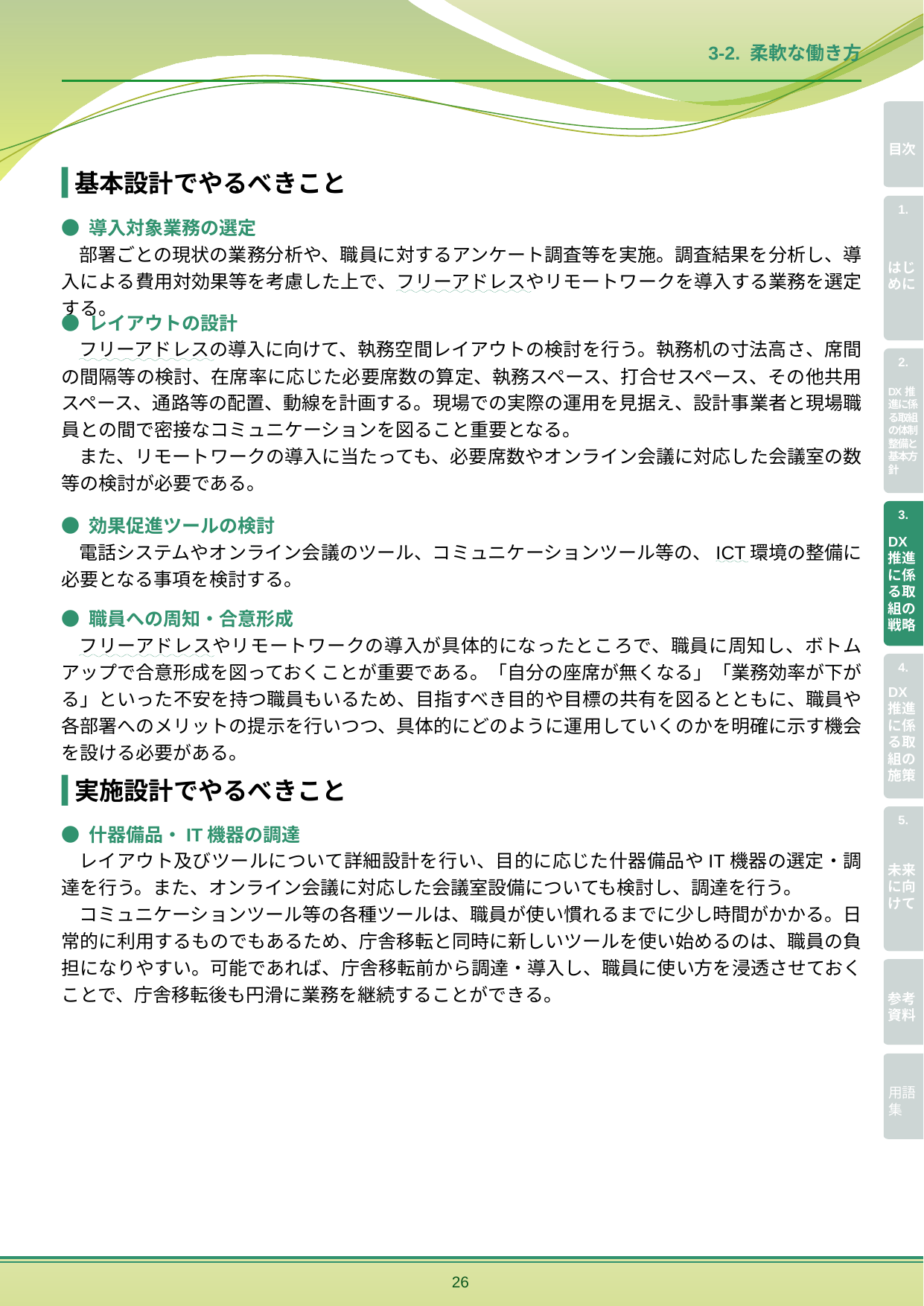

3-2. 柔軟な働き方

基本設計でやるべきこと
● 導入対象業務の選定
部署ごとの現状の業務分析や、職員に対するアンケート調査等を実施。調査結果を分析し、導入による費用対効果等を考慮した上で、フリーアドレスやリモートワークを導入する業務を選定する。
● レイアウトの設計
フリーアドレスの導入に向けて、執務空間レイアウトの検討を行う。執務机の寸法高さ、席間の間隔等の検討、在席率に応じた必要席数の算定、執務スペース、打合せスペース、その他共用スペース、通路等の配置、動線を計画する。現場での実際の運用を見据え、設計事業者と現場職員との間で密接なコミュニケーションを図ること重要となる。
また、リモートワークの導入に当たっても、必要席数やオンライン会議に対応した会議室の数等の検討が必要である。
● 効果促進ツールの検討
電話システムやオンライン会議のツール、コミュニケーションツール等の、ICT環境の整備に必要となる事項を検討する。
● 職員への周知・合意形成
フリーアドレスやリモートワークの導入が具体的になったところで、職員に周知し、ボトムアップで合意形成を図っておくことが重要である。「自分の座席が無くなる」「業務効率が下がる」といった不安を持つ職員もいるため、目指すべき目的や目標の共有を図るとともに、職員や各部署へのメリットの提示を行いつつ、具体的にどのように運用していくのかを明確に示す機会を設ける必要がある。

実施設計でやるべきこと
● 什器備品・IT機器の調達
レイアウト及びツールについて詳細設計を行い、目的に応じた什器備品やIT機器の選定・調達を行う。また、オンライン会議に対応した会議室設備についても検討し、調達を行う。
コミュニケーションツール等の各種ツールは、職員が使い慣れるまでに少し時間がかかる。日常的に利用するものでもあるため、庁舎移転と同時に新しいツールを使い始めるのは、職員の負担になりやすい。可能であれば、庁舎移転前から調達・導入し、職員に使い方を浸透させておくことで、庁舎移転後も円滑に業務を継続することができる。
26